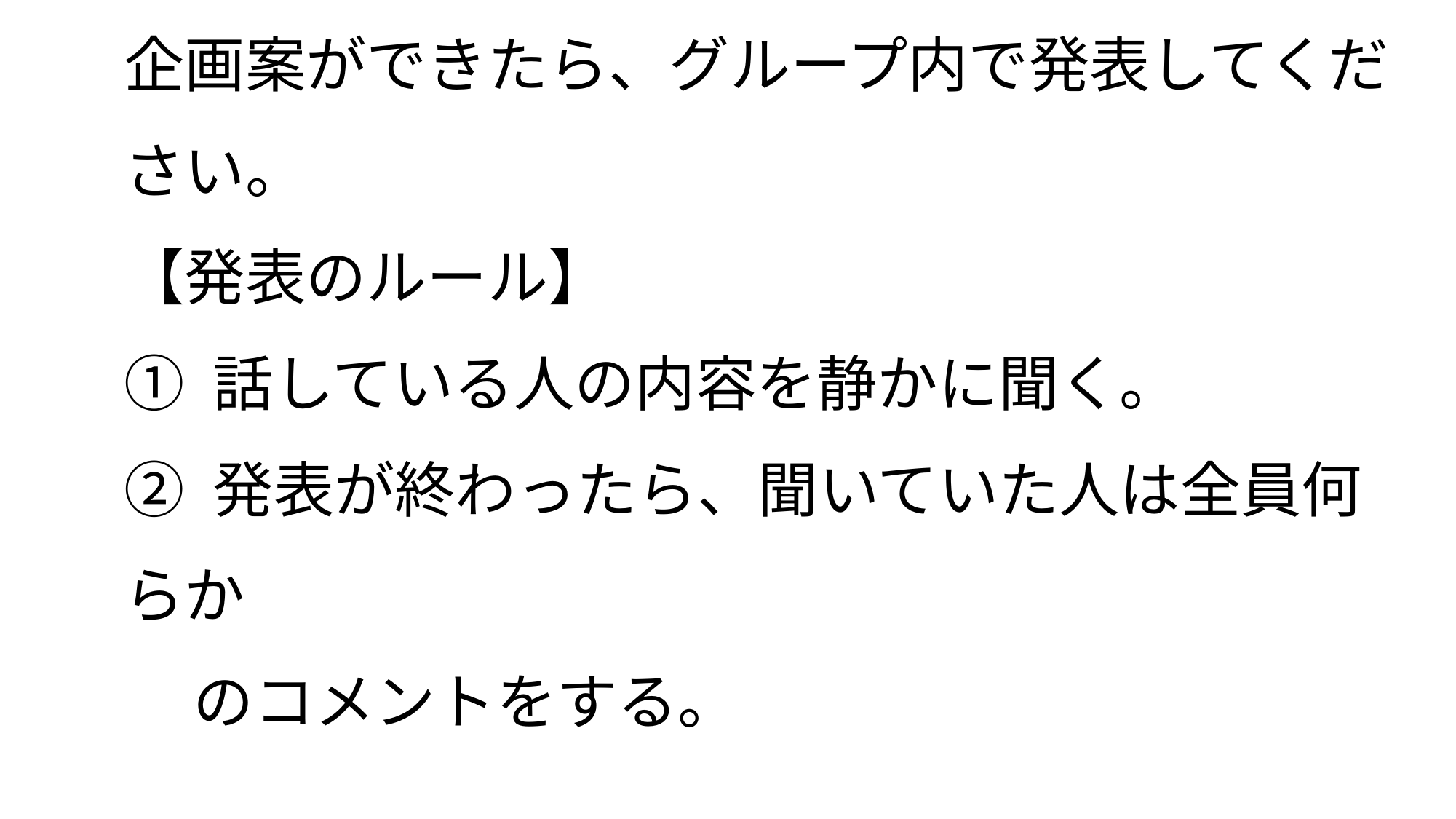

企画案ができたら、グループ内で発表してください。
【発表のルール】
① 話している人の内容を静かに聞く。
② 発表が終わったら、聞いていた人は全員何らか
    のコメントをする。